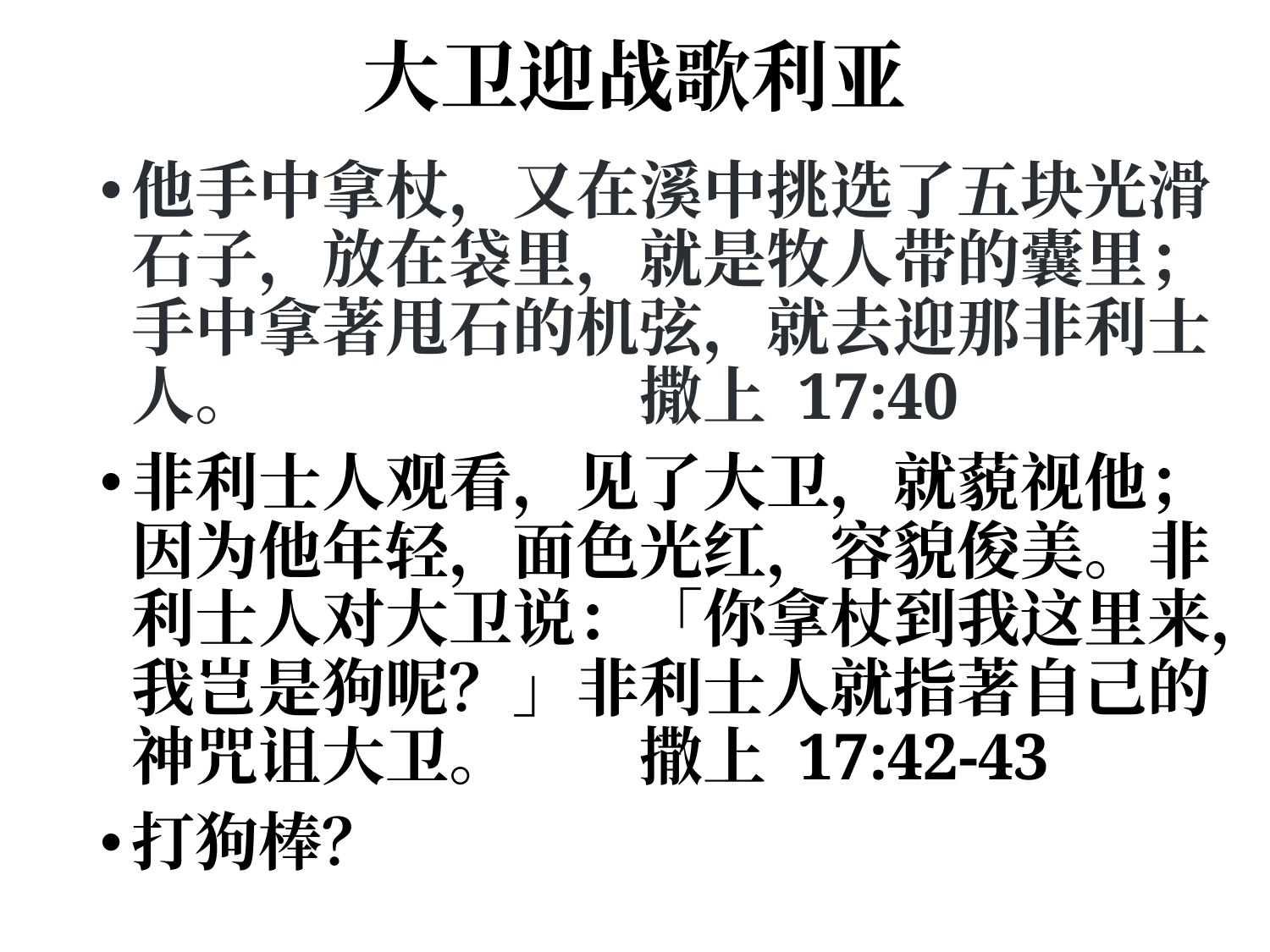

# 大卫迎战歌利亚
他手中拿杖，又在溪中挑选了五块光滑石子，放在袋里，就是牧人带的囊里；手中拿著甩石的机弦，就去迎那非利士人。			撒上 17:40
非利士人观看，见了大卫，就藐视他；因为他年轻，面色光红，容貌俊美。非利士人对大卫说：「你拿杖到我这里来，我岂是狗呢？」非利士人就指著自己的神咒诅大卫。	撒上 17:42-43
打狗棒？